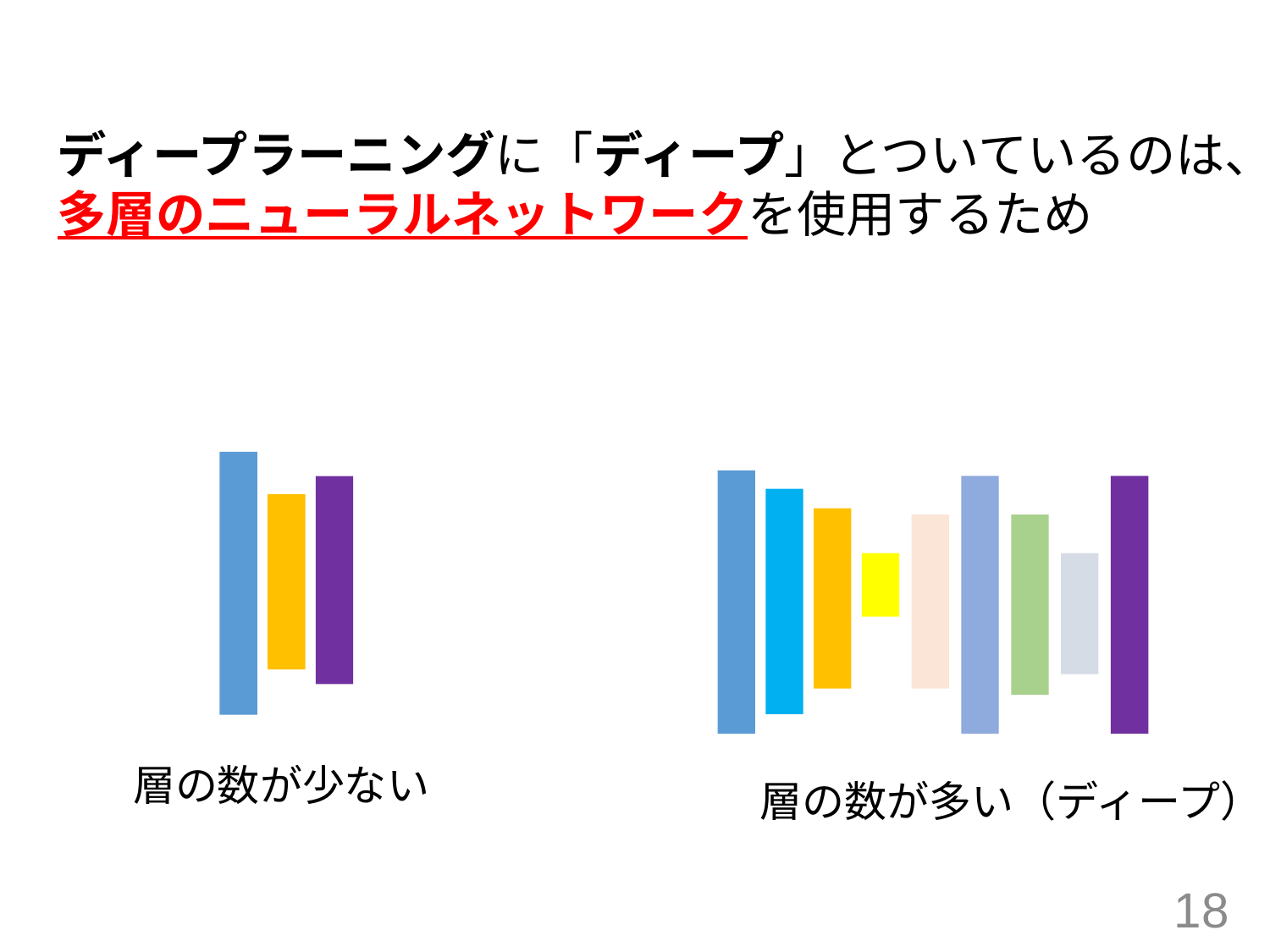

#
ディープラーニングに「ディープ」とついているのは、多層のニューラルネットワークを使用するため

層の数が少ない
層の数が多い（ディープ）
18